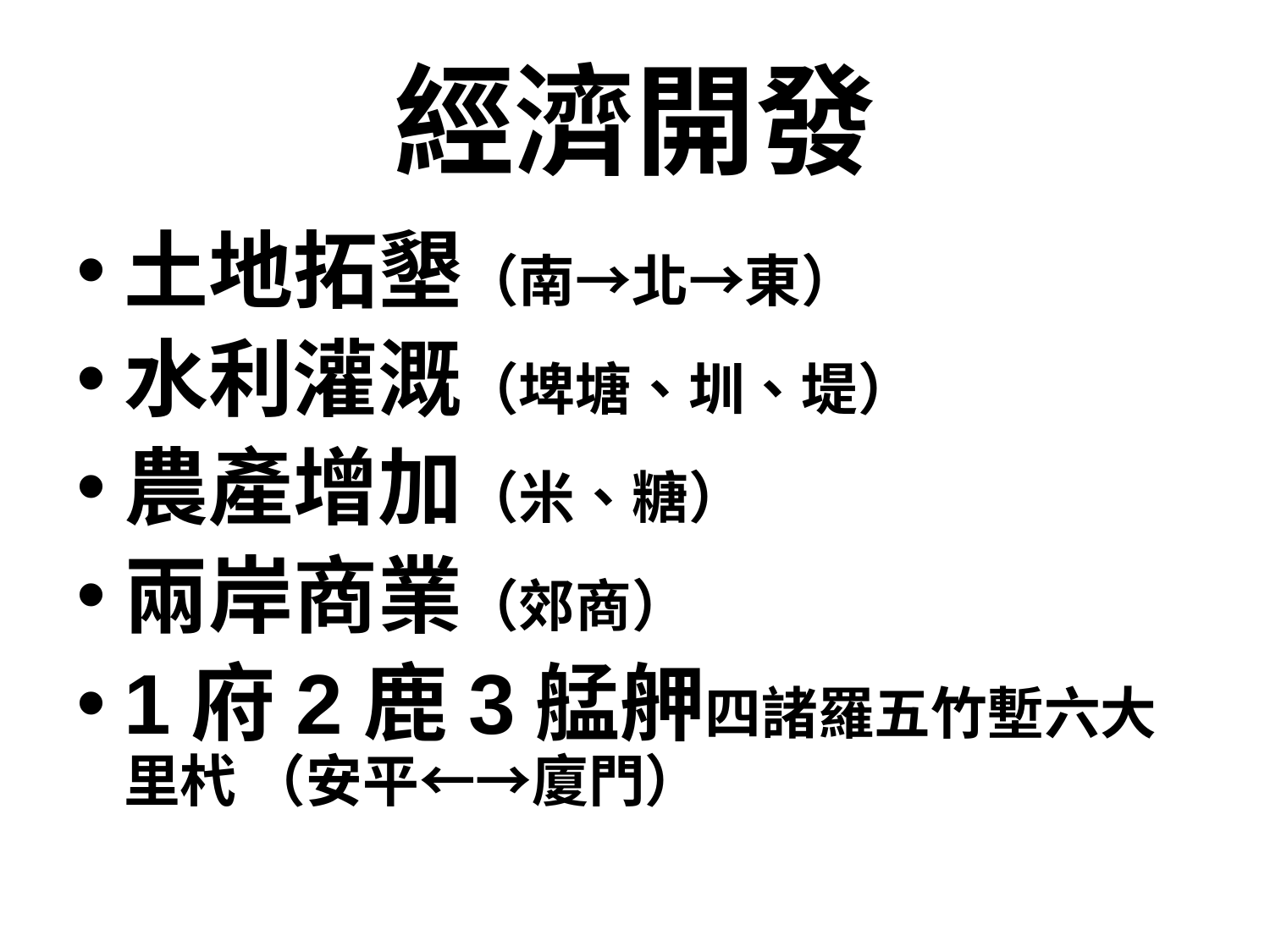

# 經濟開發
土地拓墾（南→北→東）
水利灌溉（埤塘、圳、堤）
農產增加（米、糖）
兩岸商業（郊商）
1府2鹿3艋舺四諸羅五竹塹六大里杙 （安平←→廈門）